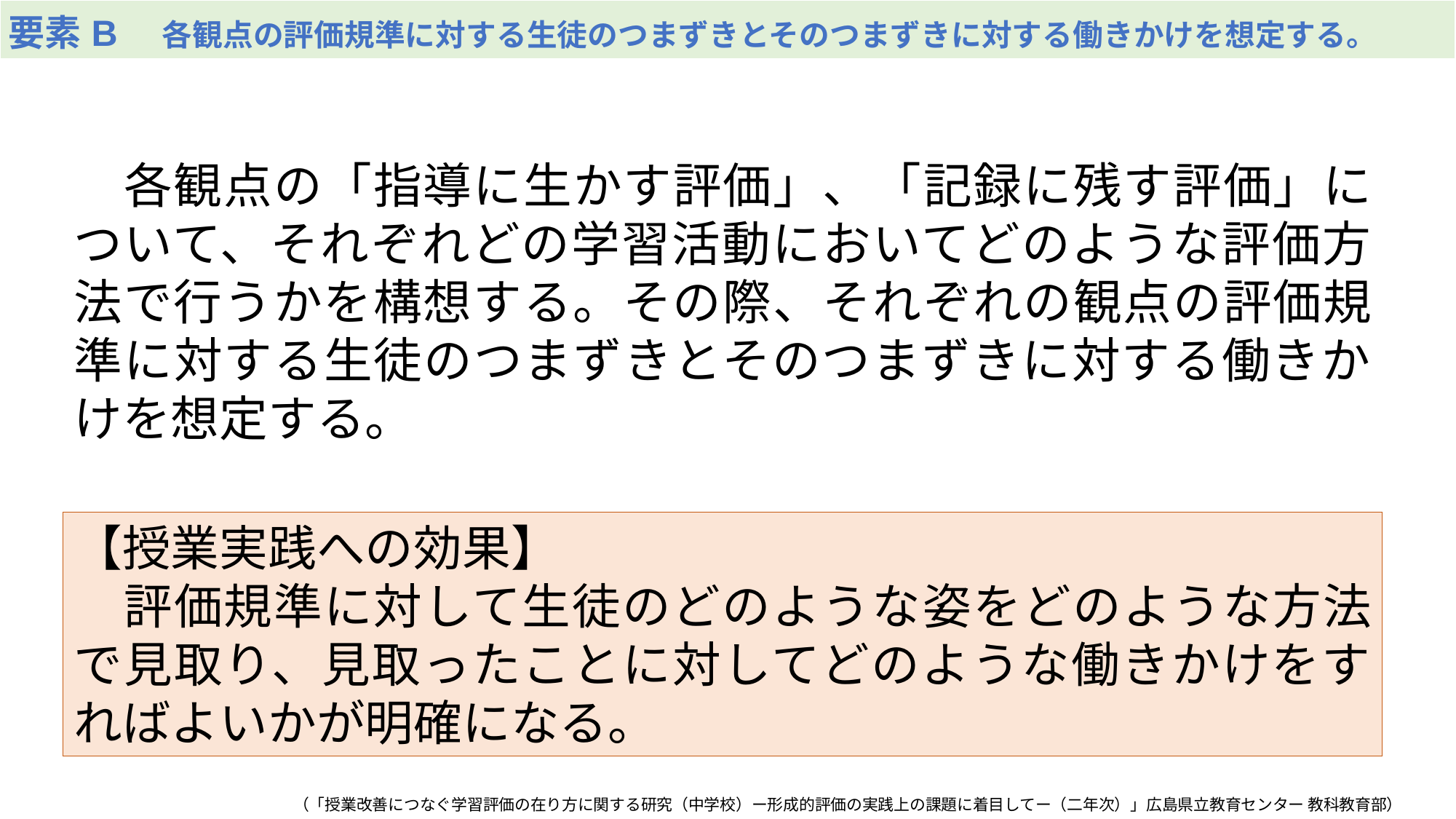

| 要素B　各観点の評価規準に対する生徒のつまずきとそのつまずきに対する働きかけを想定する。 |
| --- |
　各観点の「指導に生かす評価」、「記録に残す評価」について、それぞれどの学習活動においてどのような評価方法で行うかを構想する。その際、それぞれの観点の評価規準に対する生徒のつまずきとそのつまずきに対する働きかけを想定する。
【授業実践への効果】
　評価規準に対して生徒のどのような姿をどのような方法で見取り、見取ったことに対してどのような働きかけをすればよいかが明確になる。
（「授業改善につなぐ学習評価の在り方に関する研究（中学校）ー形成的評価の実践上の課題に着目してー（二年次）」広島県立教育センター 教科教育部）